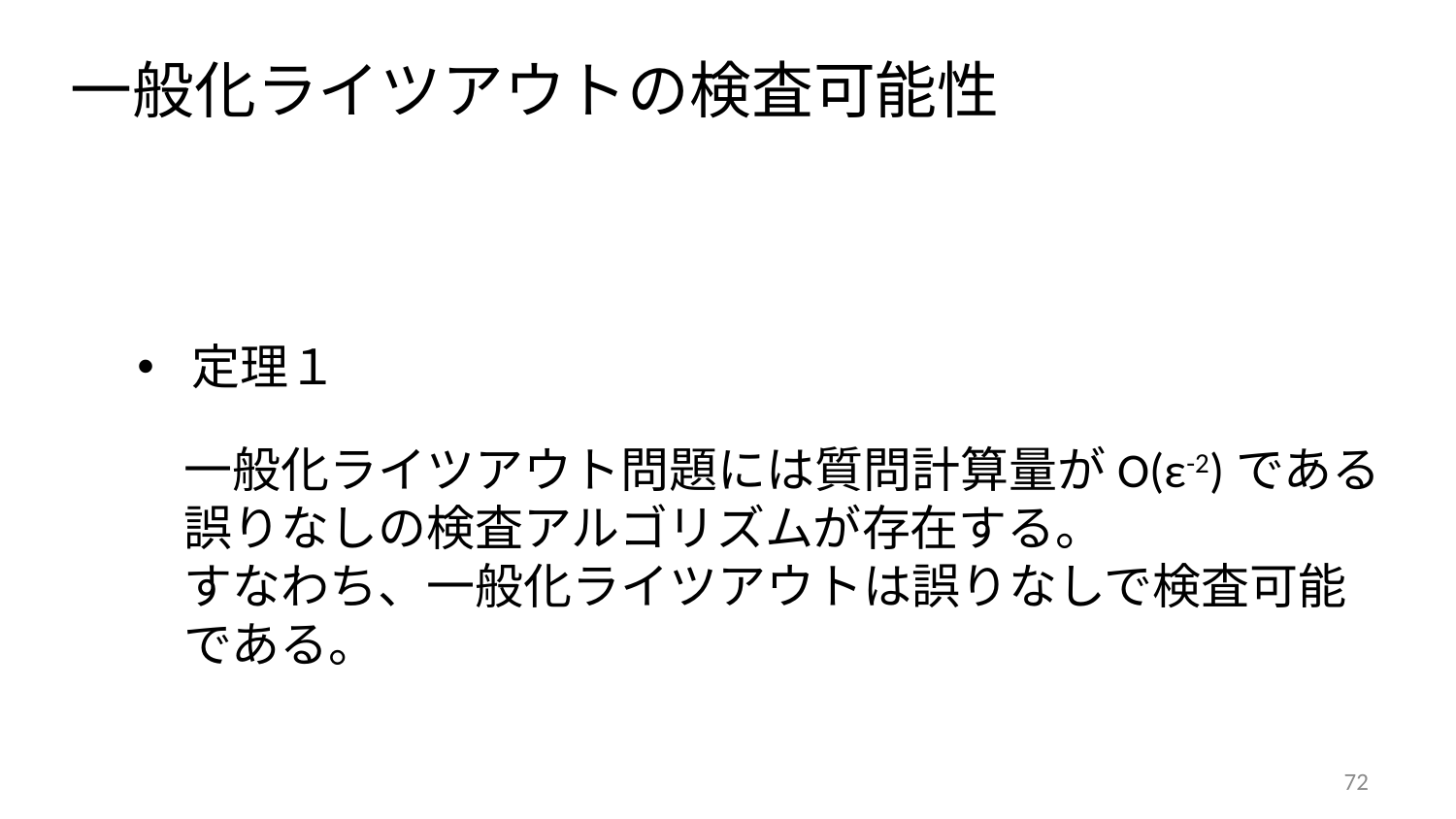

# 一般化ライツアウトの検査可能性
定理１
一般化ライツアウト問題には質問計算量がO(ε-2)である
誤りなしの検査アルゴリズムが存在する。
すなわち、一般化ライツアウトは誤りなしで検査可能である。
72